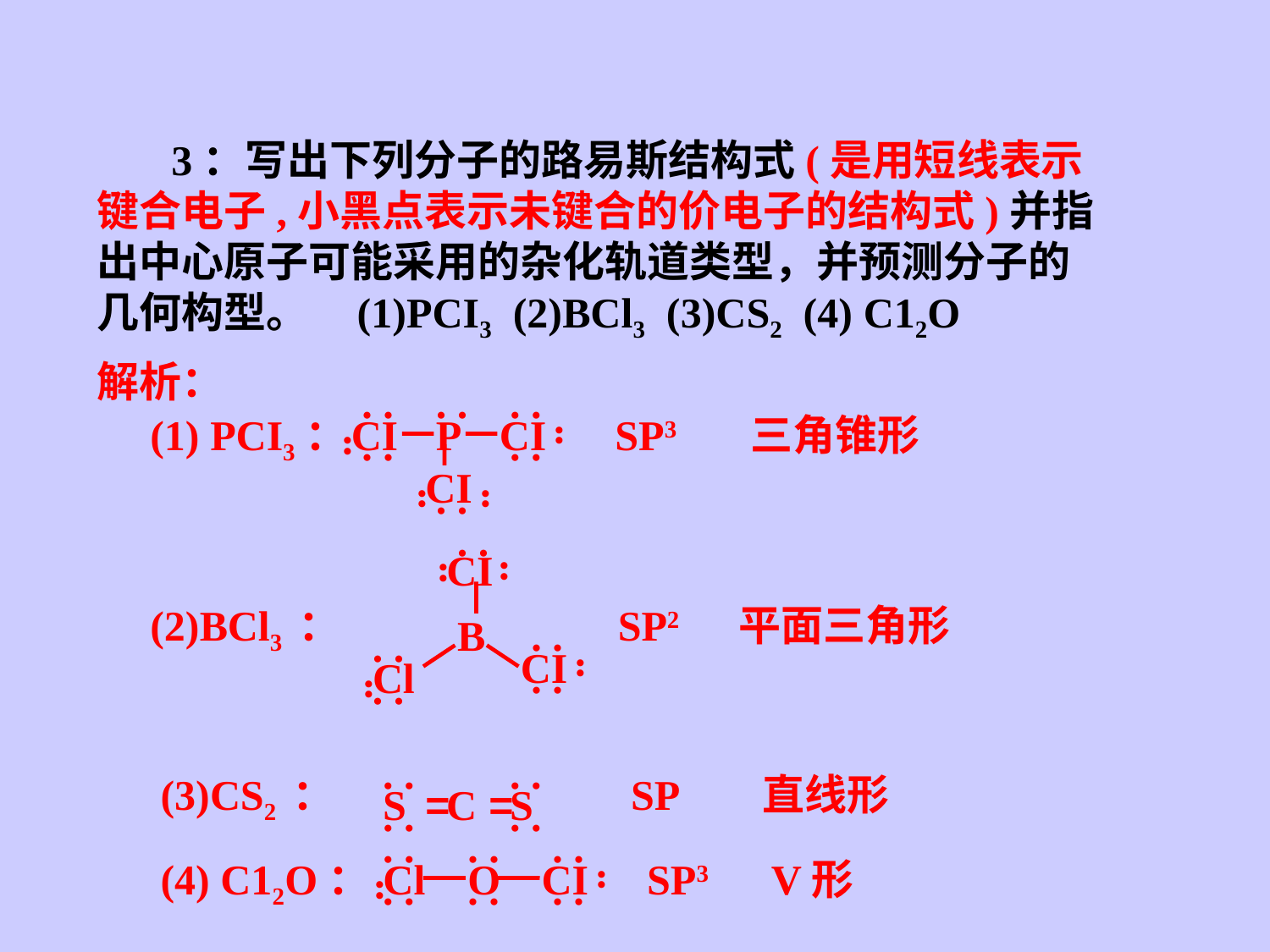

3：写出下列分子的路易斯结构式(是用短线表示键合电子,小黑点表示未键合的价电子的结构式)并指出中心原子可能采用的杂化轨道类型，并预测分子的几何构型。    (1)PCI3  (2)BCl3  (3)CS2  (4) C12O
解析：
. .
. .
. .
(1) PCI3：                           SP3      三角锥形
CI
P
CI
. .
. .
..
..

CI
. .
..
..

. .
CI

..
..

(2)BCl3 ：                            SP2        平面三角形
B
. .
. .
CI
Cl

. .
..
. .
..
. .
. .
(3)CS2 ：                              SP       直线形
S
=
C
=
S
. .
. .
. .
Cl
. .
..
. .
. .
CI
. .
..
  (4) C12O：                            SP3      V形
O
. .